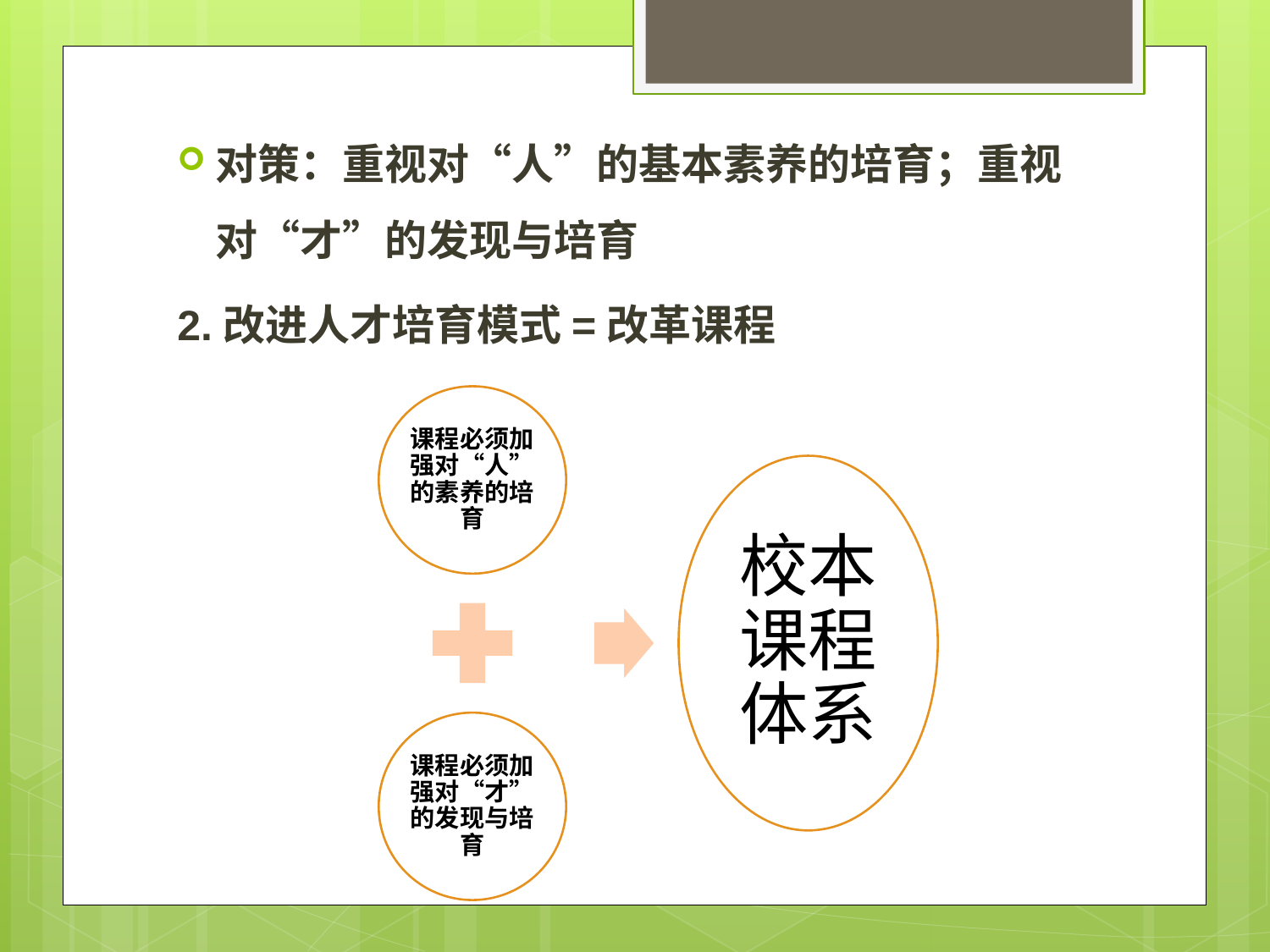

对策：重视对“人”的基本素养的培育；重视对“才”的发现与培育
2.改进人才培育模式=改革课程
课程必须加强对“人”的素养的培育

课程必须加强对“才”的发现与培育

校本课程体系